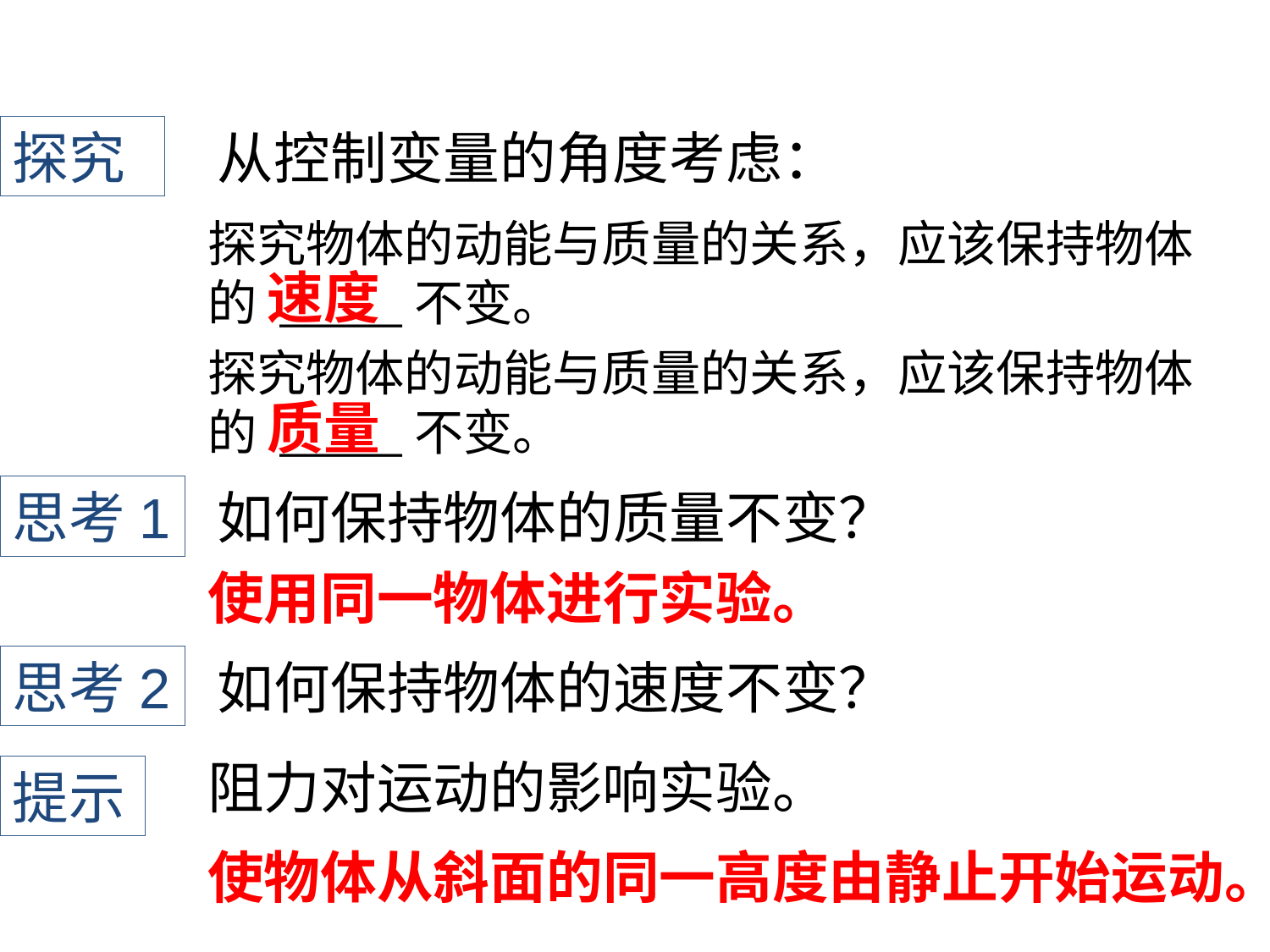

探究
从控制变量的角度考虑：
探究物体的动能与质量的关系，应该保持物体的 _____不变。
速度
探究物体的动能与质量的关系，应该保持物体的 _____不变。
质量
思考1
如何保持物体的质量不变？
使用同一物体进行实验。
思考2
如何保持物体的速度不变？
阻力对运动的影响实验。
提示
使物体从斜面的同一高度由静止开始运动。